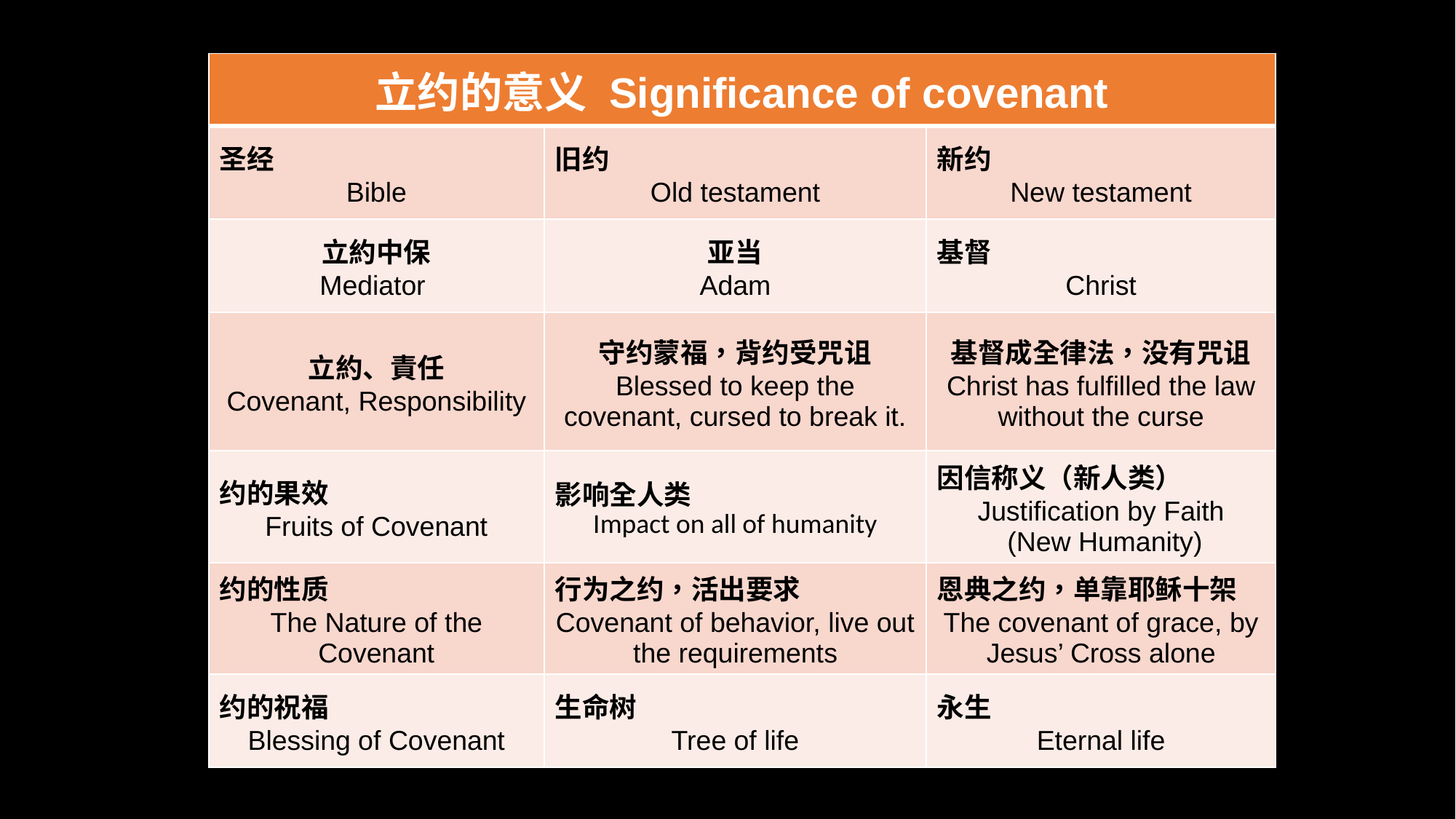

| 立约的意义 Significance of covenant |  |  |
| --- | --- | --- |
| 圣经 Bible | 旧约 Old testament | 新约 New testament |
| 立約中保 Mediator | 亚当 Adam | 基督 Christ |
| 立約、責任 Covenant, Responsibility | 守约蒙福，背约受咒诅 Blessed to keep the covenant, cursed to break it. | 基督成全律法，没有咒诅 Christ has fulfilled the law without the curse |
| 约的果效 Fruits of Covenant | 影响全人类 Impact on all of humanity | 因信称义（新人类） Justification by Faith (New Humanity) |
| 约的性质 The Nature of the Covenant | 行为之约，活出要求 Covenant of behavior, live out the requirements | 恩典之约，单靠耶稣十架 The covenant of grace, by Jesus’ Cross alone |
| 约的祝福 Blessing of Covenant | 生命树 Tree of life | 永生 Eternal life |